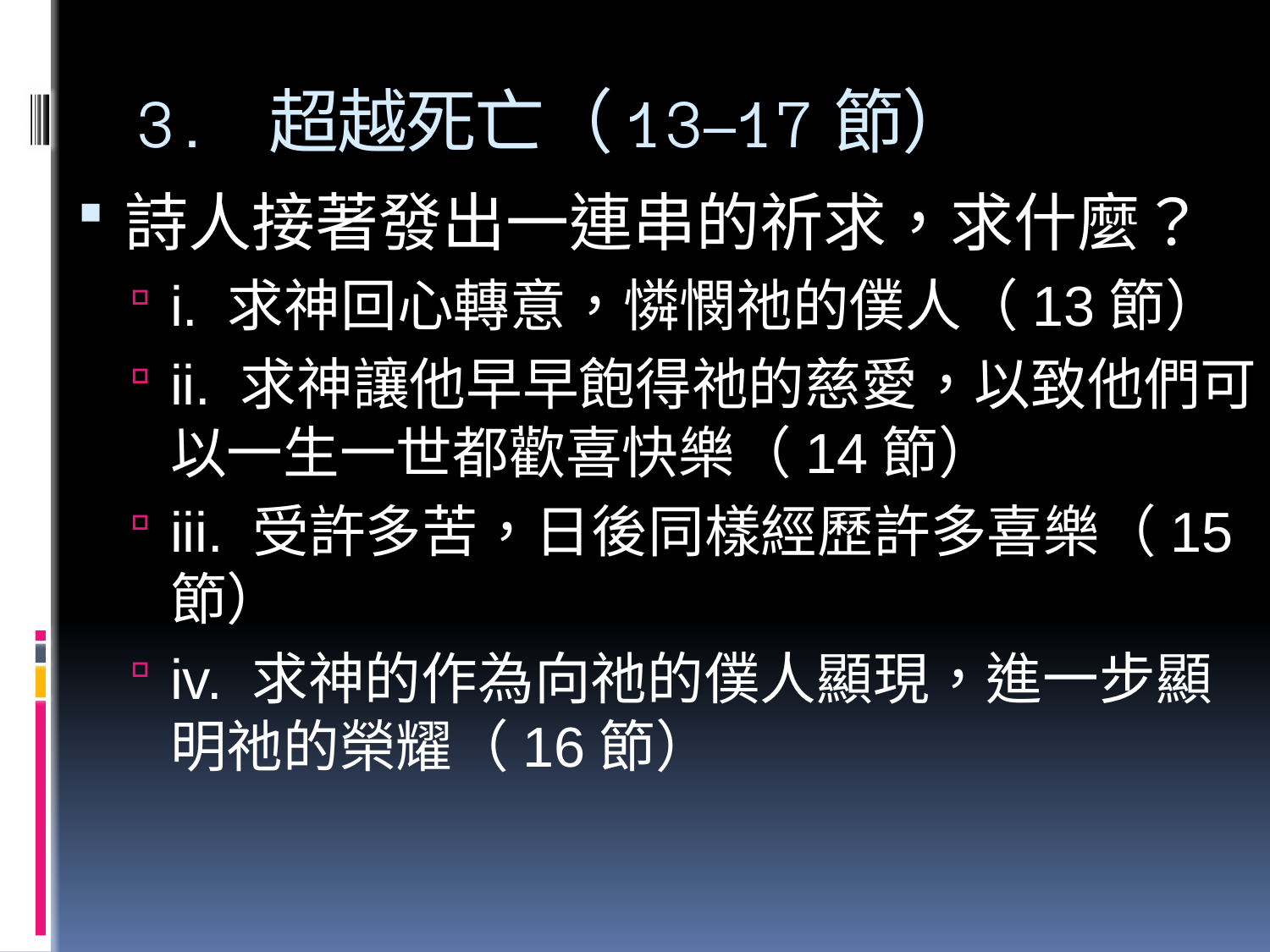

# 3. 超越死亡（13-17節）
詩人接著發出一連串的祈求，求什麼？
i. 求神回心轉意，憐憫祂的僕人（13節）
ii. 求神讓他早早飽得祂的慈愛，以致他們可以一生一世都歡喜快樂（14節）
iii. 受許多苦，日後同樣經歷許多喜樂（15節）
iv. 求神的作為向祂的僕人顯現，進一步顯明祂的榮耀（16節）